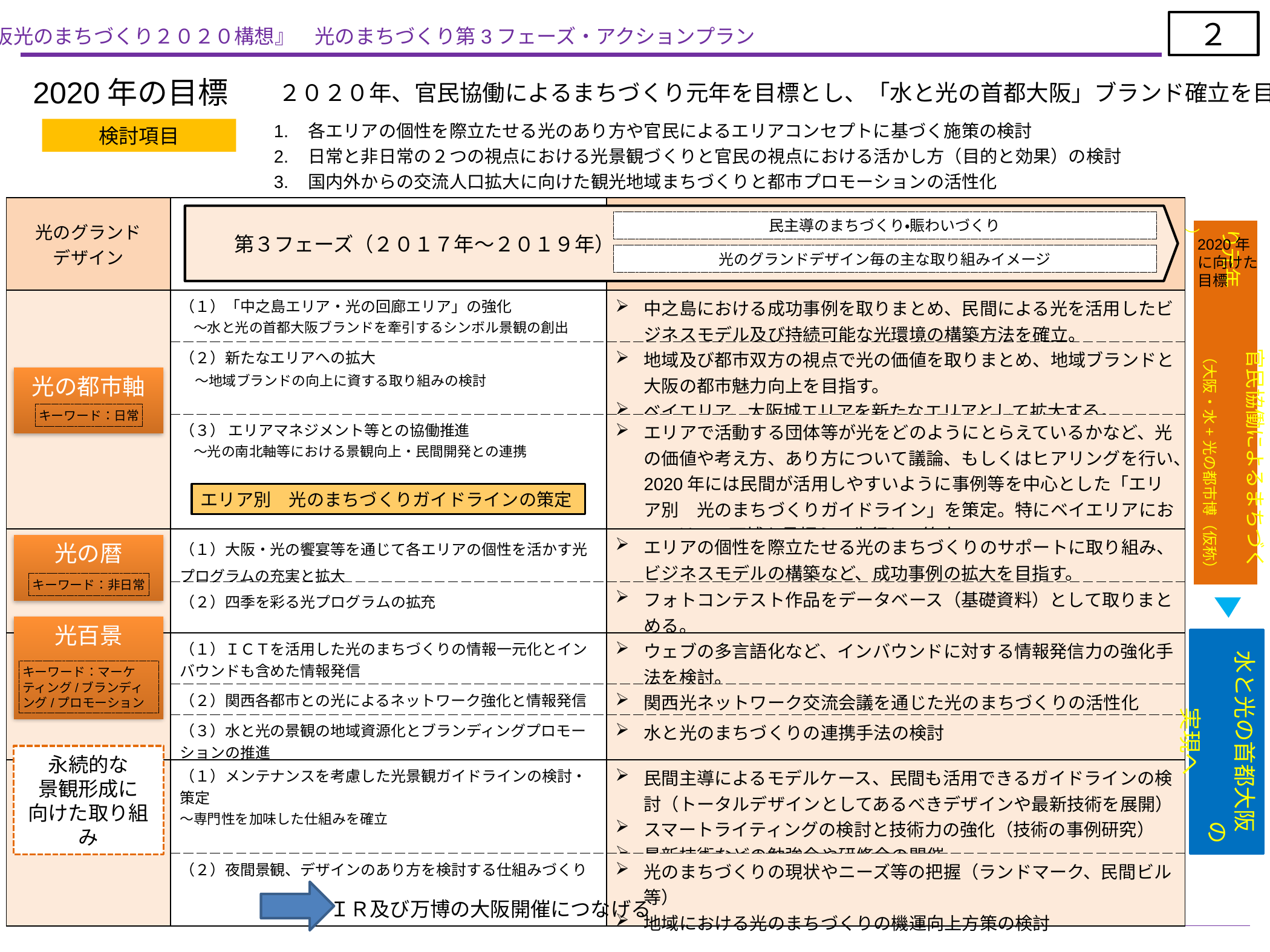

２
２０２０年、官民協働によるまちづくり元年を目標とし、「水と光の首都大阪」ブランド確立を目指す
2020年の目標
各エリアの個性を際立たせる光のあり方や官民によるエリアコンセプトに基づく施策の検討
日常と非日常の２つの視点における光景観づくりと官民の視点における活かし方（目的と効果）の検討
国内外からの交流人口拡大に向けた観光地域まちづくりと都市プロモーションの活性化
検討項目
| 光のグランド デザイン |  |  |
| --- | --- | --- |
|  | （１）「中之島エリア・光の回廊エリア」の強化 　～水と光の首都大阪ブランドを牽引するシンボル景観の創出 | 中之島における成功事例を取りまとめ、民間による光を活用したビジネスモデル及び持続可能な光環境の構築方法を確立。 |
|  | （２）新たなエリアへの拡大 　～地域ブランドの向上に資する取り組みの検討 | 地域及び都市双方の視点で光の価値を取りまとめ、地域ブランドと大阪の都市魅力向上を目指す。 ベイエリア、大阪城エリアを新たなエリアとして拡大する。 |
|  | （３） エリアマネジメント等との協働推進 　～光の南北軸等における景観向上・民間開発との連携 | エリアで活動する団体等が光をどのようにとらえているかなど、光の価値や考え方、あり方について議論、もしくはヒアリングを行い、2020年には民間が活用しやすいように事例等を中心とした「エリア別　光のまちづくりガイドライン」を策定。特にベイエリアにおいてはIR・万博を見据え、先行して策定。 |
|  | （１）大阪・光の饗宴等を通じて各エリアの個性を活かす光プログラムの充実と拡大 | エリアの個性を際立たせる光のまちづくりのサポートに取り組み、ビジネスモデルの構築など、成功事例の拡大を目指す。 |
|  | （２）四季を彩る光プログラムの拡充 | フォトコンテスト作品をデータベース（基礎資料）として取りまとめる。 |
|  | （１）ＩＣＴを活用した光のまちづくりの情報一元化とインバウンドも含めた情報発信 | ウェブの多言語化など、インバウンドに対する情報発信力の強化手法を検討。 |
|  | （２）関西各都市との光によるネットワーク強化と情報発信 | 関西光ネットワーク交流会議を通じた光のまちづくりの活性化 |
|  | （３）水と光の景観の地域資源化とブランディングプロモーションの推進 | 水と光のまちづくりの連携手法の検討 |
|  | （１）メンテナンスを考慮した光景観ガイドラインの検討・策定　 ～専門性を加味した仕組みを確立 | 民間主導によるモデルケース、民間も活用できるガイドラインの検討（トータルデザインとしてあるべきデザインや最新技術を展開） スマートライティングの検討と技術力の強化（技術の事例研究） 最新技術などの勉強会や研修会の開催 |
|  | （２）夜間景観、デザインのあり方を検討する仕組みづくり | 光のまちづくりの現状やニーズ等の把握（ランドマーク、民間ビル等） 地域における光のまちづくりの機運向上方策の検討 |
　　第３フェーズ（２０１７年～２０１９年）
民主導のまちづくり・賑わいづくり
　　　　　　官民協働によるまちづくり元年
　　　　　　　　（大阪・水+光の都市博（仮称） ）
2020年
に向けた
目標
光のグランドデザイン毎の主な取り組みイメージ
光の都市軸
キーワード：日常
エリア別　光のまちづくりガイドラインの策定
光の暦
キーワード：非日常

光百景
キーワード：マーケティング/ブランディング/プロモーション
水と光の首都大阪
　　　　　　　　の実現へ
永続的な
景観形成に
向けた取り組み

ＩＲ及び万博の大阪開催につなげる